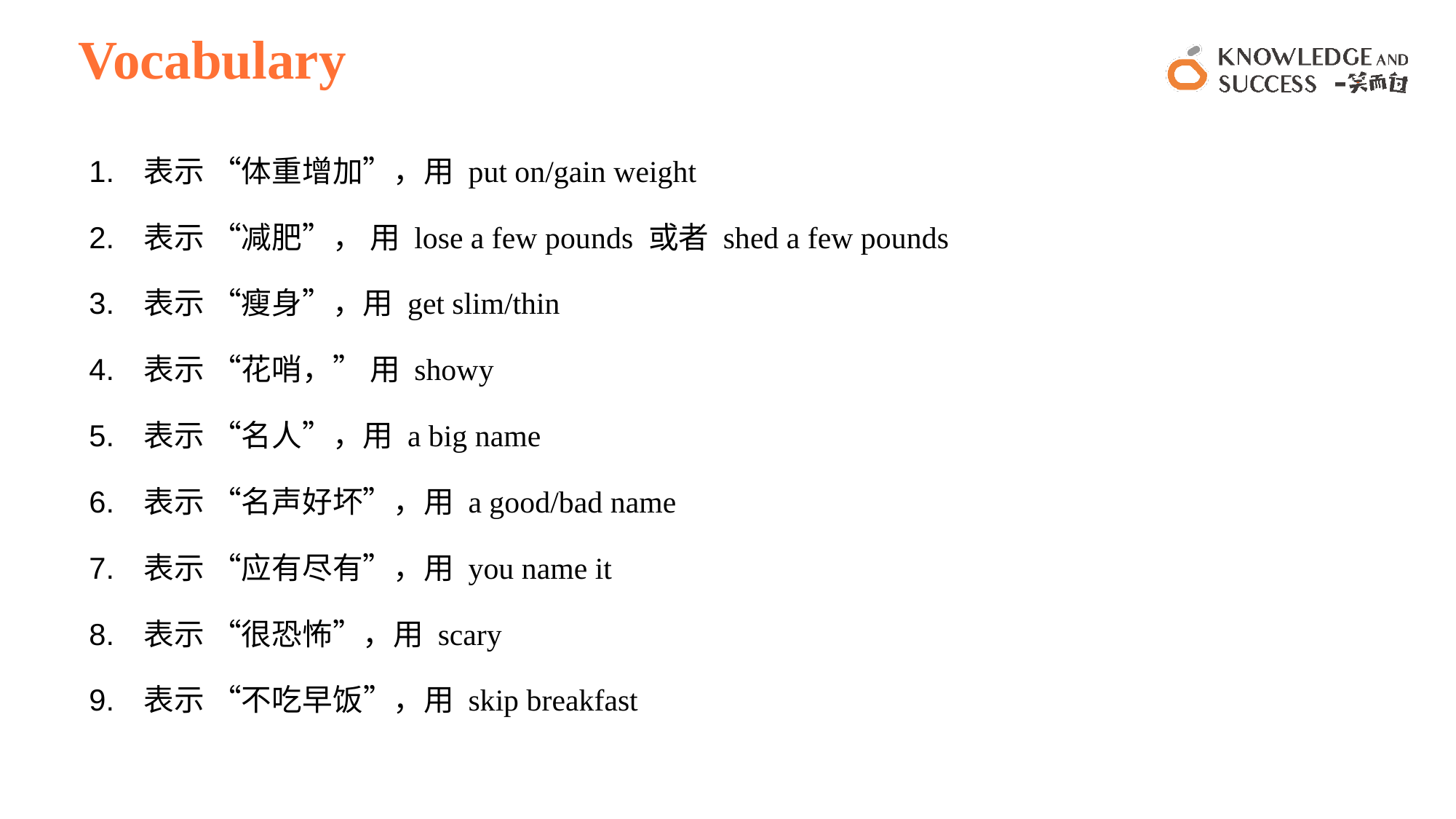

# Vocabulary
表示 “体重增加”，用 put on/gain weight
表示 “减肥”， 用 lose a few pounds 或者 shed a few pounds
表示 “瘦身”，用 get slim/thin
表示 “花哨，” 用 showy
表示 “名人”，用 a big name
表示 “名声好坏”，用 a good/bad name
表示 “应有尽有”，用 you name it
表示 “很恐怖”，用 scary
表示 “不吃早饭”，用 skip breakfast